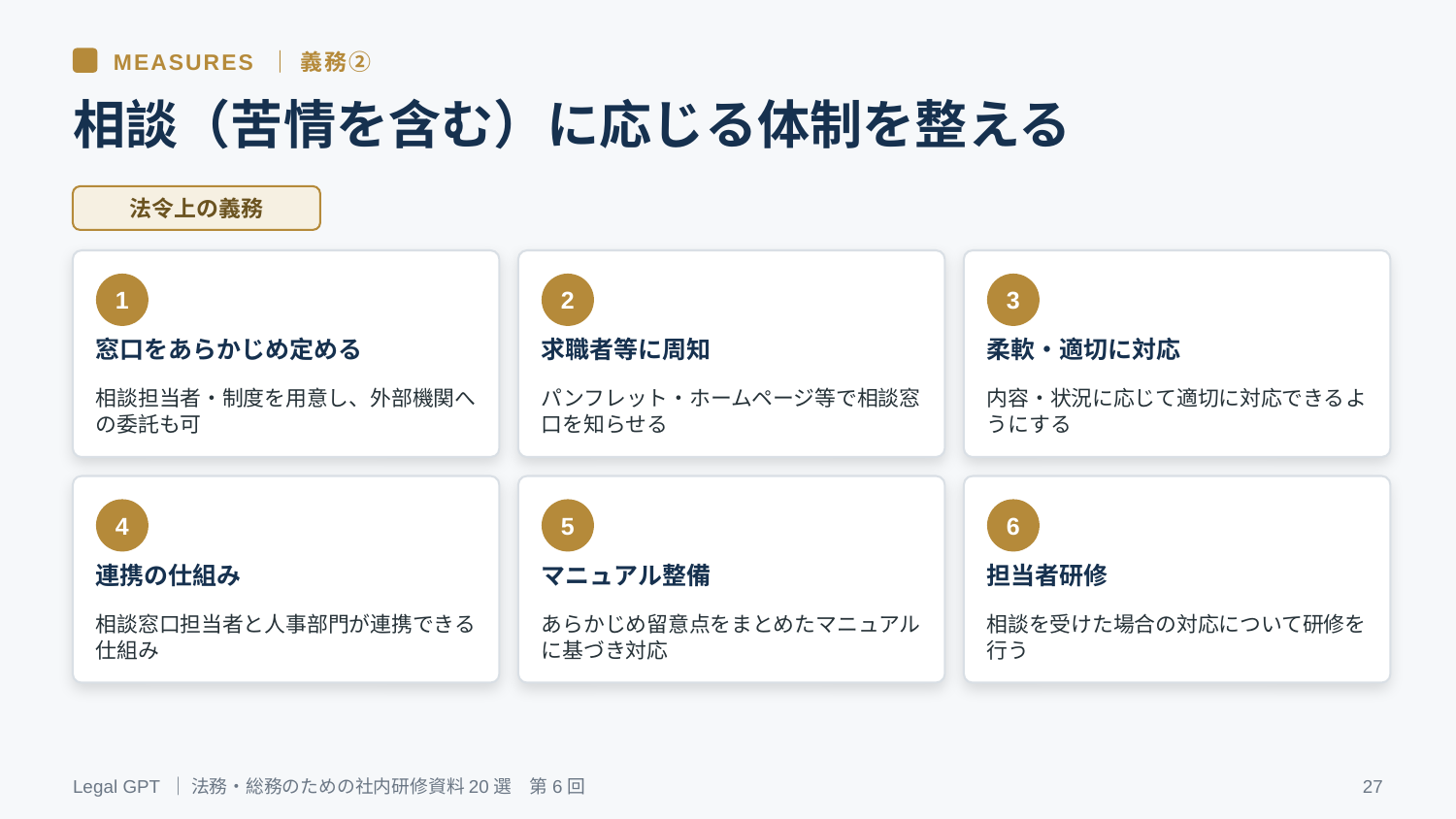

MEASURES ｜ 義務②

相談（苦情を含む）に応じる体制を整える

法令上の義務

1

2

3
窓口をあらかじめ定める
求職者等に周知
柔軟・適切に対応
相談担当者・制度を用意し、外部機関への委託も可
パンフレット・ホームページ等で相談窓口を知らせる
内容・状況に応じて適切に対応できるようにする

4

5

6
連携の仕組み
マニュアル整備
担当者研修
相談窓口担当者と人事部門が連携できる仕組み
あらかじめ留意点をまとめたマニュアルに基づき対応
相談を受けた場合の対応について研修を行う
Legal GPT ｜ 法務・総務のための社内研修資料20選　第6回
27